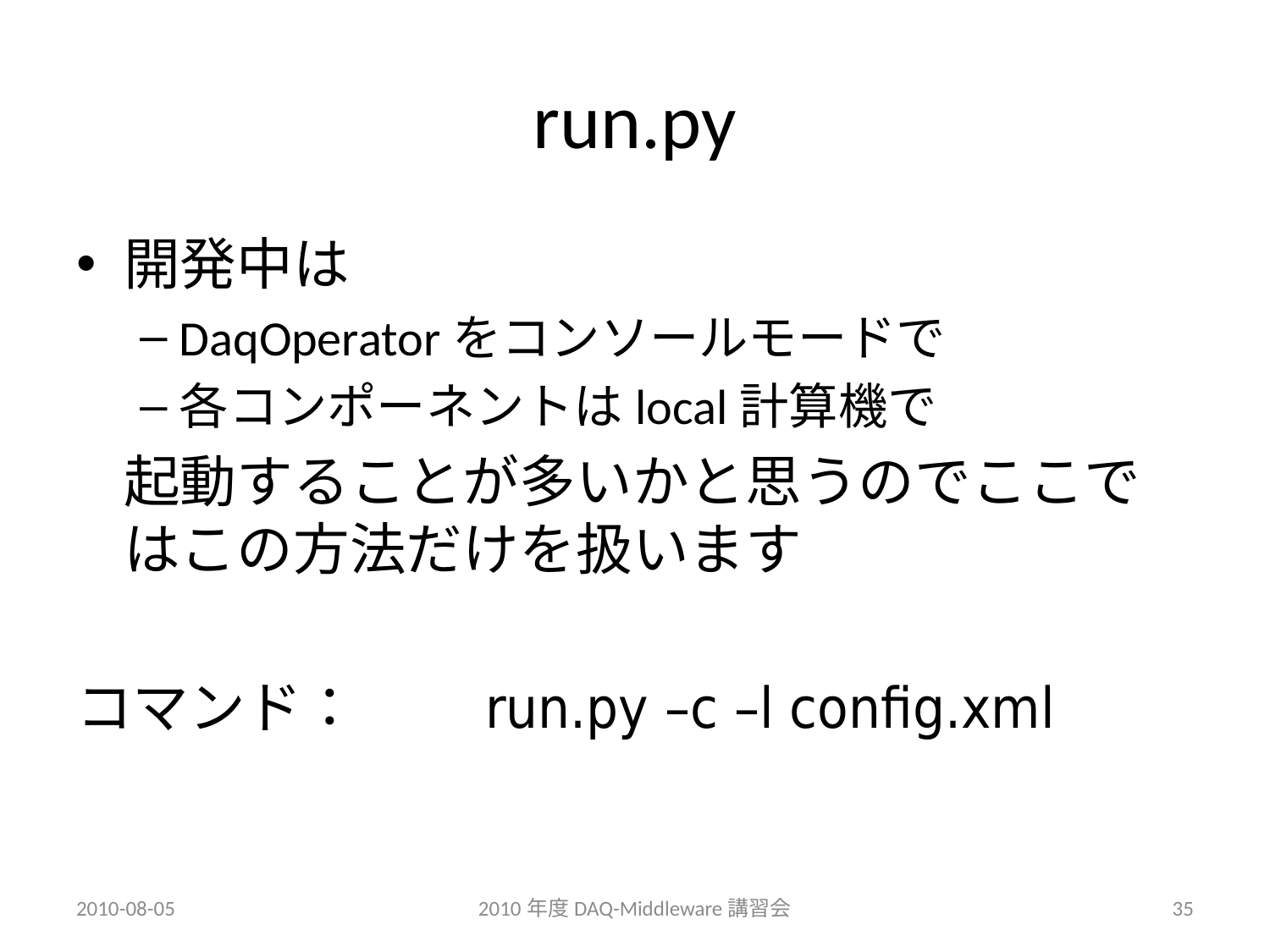

# run.py
開発中は
DaqOperatorをコンソールモードで
各コンポーネントはlocal計算機で
	起動することが多いかと思うのでここではこの方法だけを扱います

コマンド：　　run.py –c –l config.xml
2010-08-05
2010年度DAQ-Middleware講習会
35